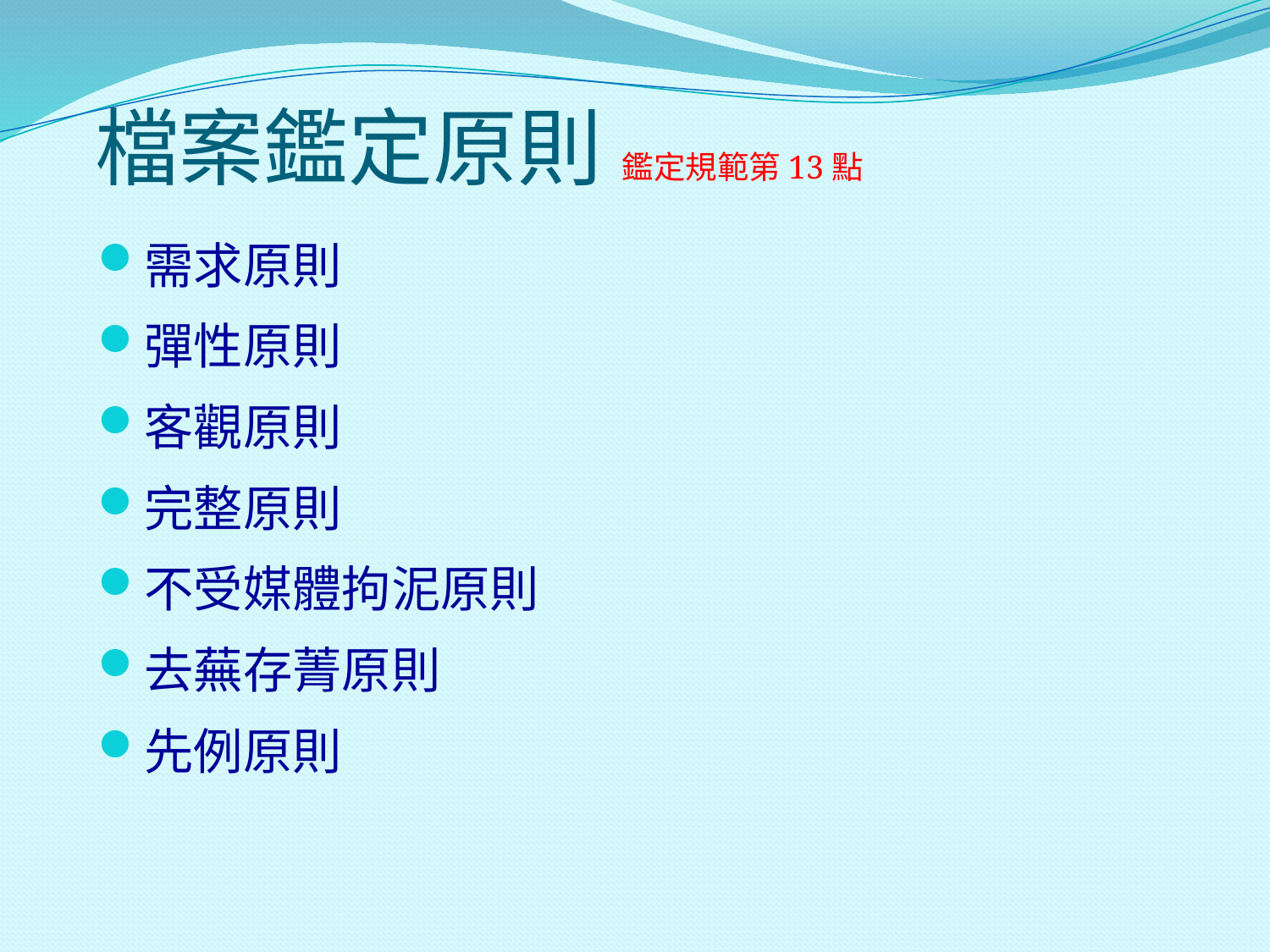

# 檔案鑑定原則 鑑定規範第13點
需求原則
彈性原則
客觀原則
完整原則
不受媒體拘泥原則
去蕪存菁原則
先例原則